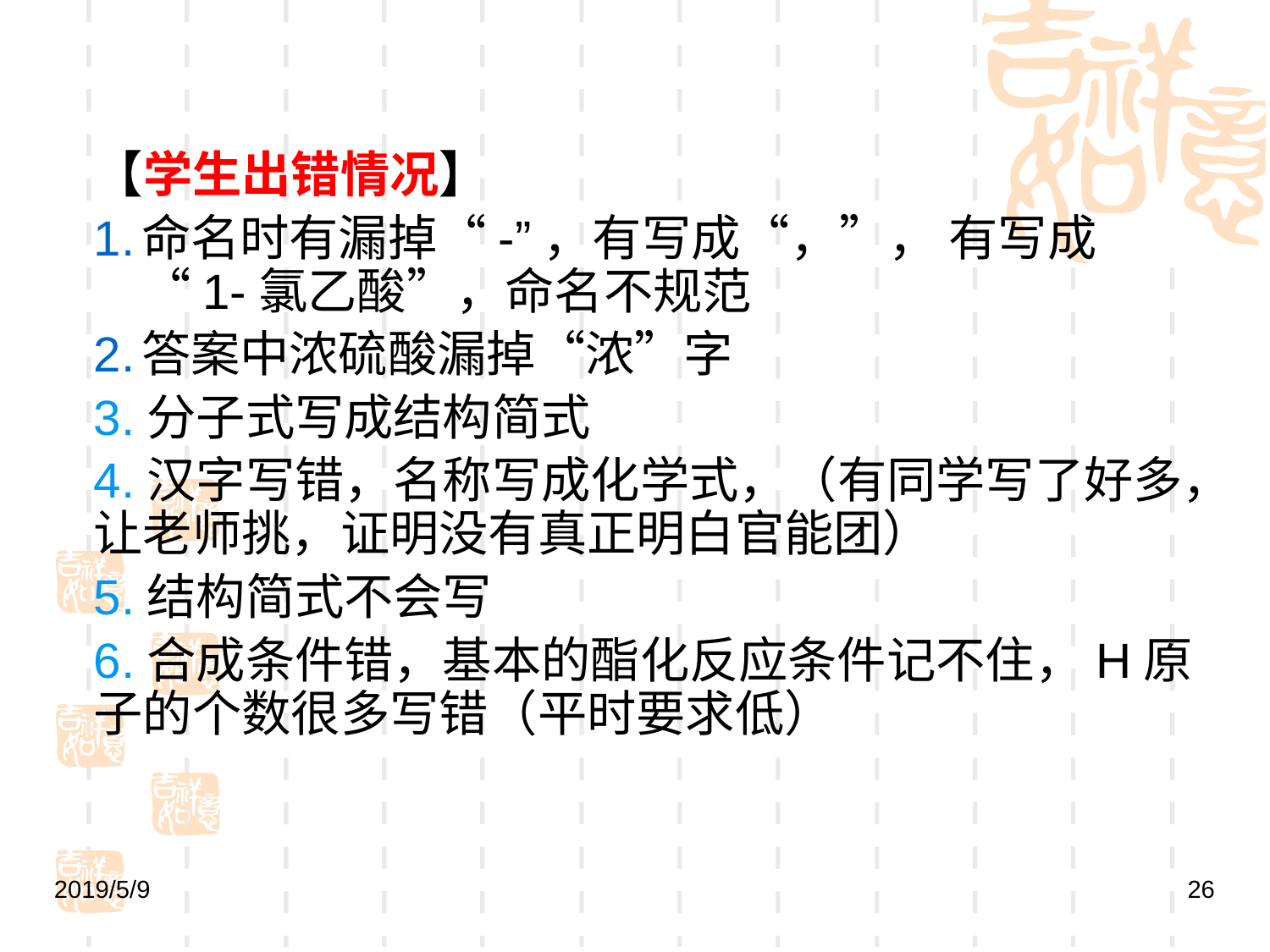

【学生出错情况】
命名时有漏掉“-”，有写成“，”， 有写成 “1-氯乙酸”，命名不规范
答案中浓硫酸漏掉“浓”字
3.分子式写成结构简式
4.汉字写错，名称写成化学式，（有同学写了好多，让老师挑，证明没有真正明白官能团）
5.结构简式不会写
6.合成条件错，基本的酯化反应条件记不住，H原子的个数很多写错（平时要求低）
2019/5/9
26